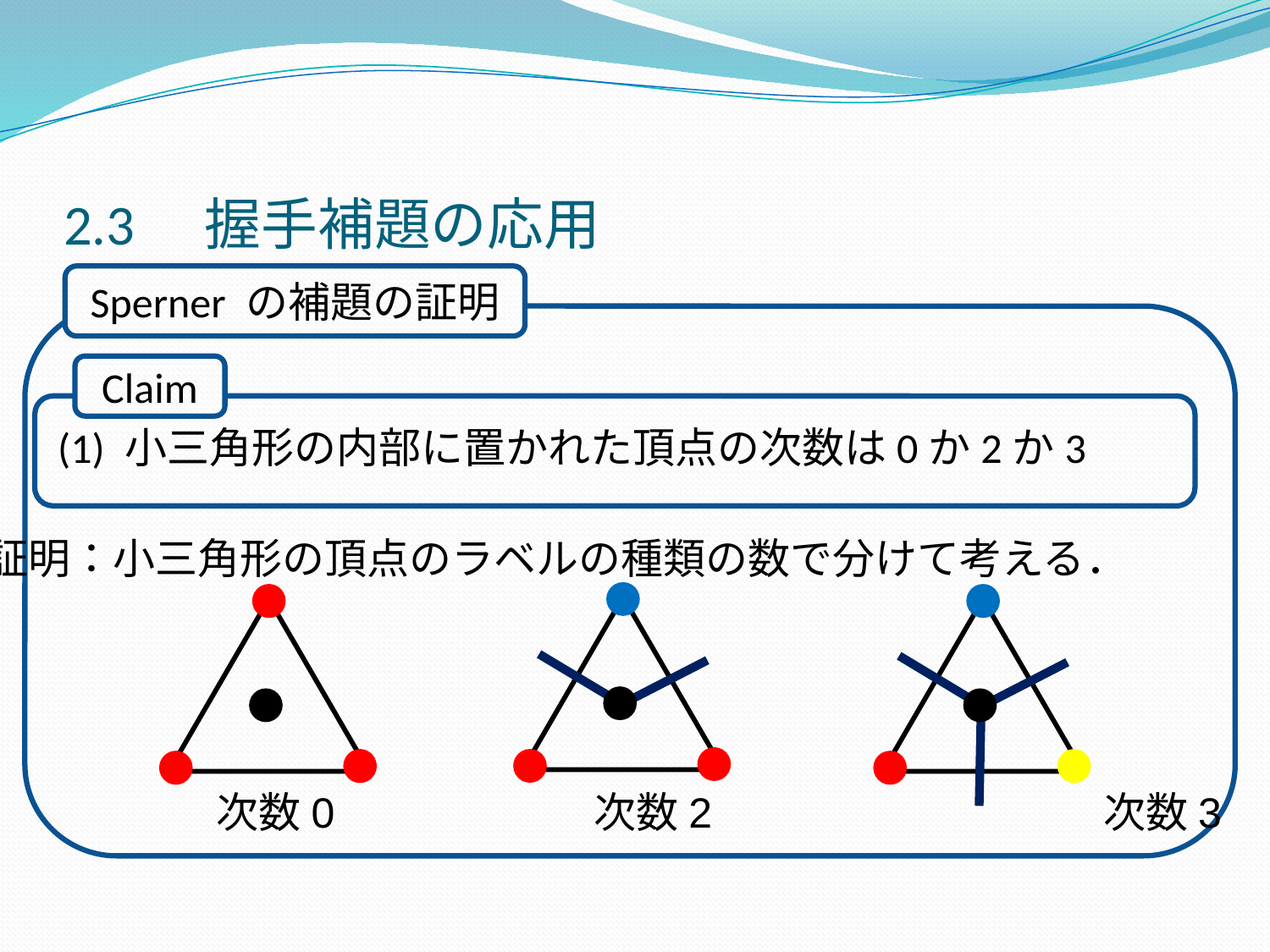

# 2.3　握手補題の応用
Sperner の補題の証明

(1) 小三角形の内部に置かれた頂点の次数は0か2か3

Claim

証明：小三角形の頂点のラベルの種類の数で分けて考える．

　　　　　  次数0                     次数2　　　　　　　　　次数3